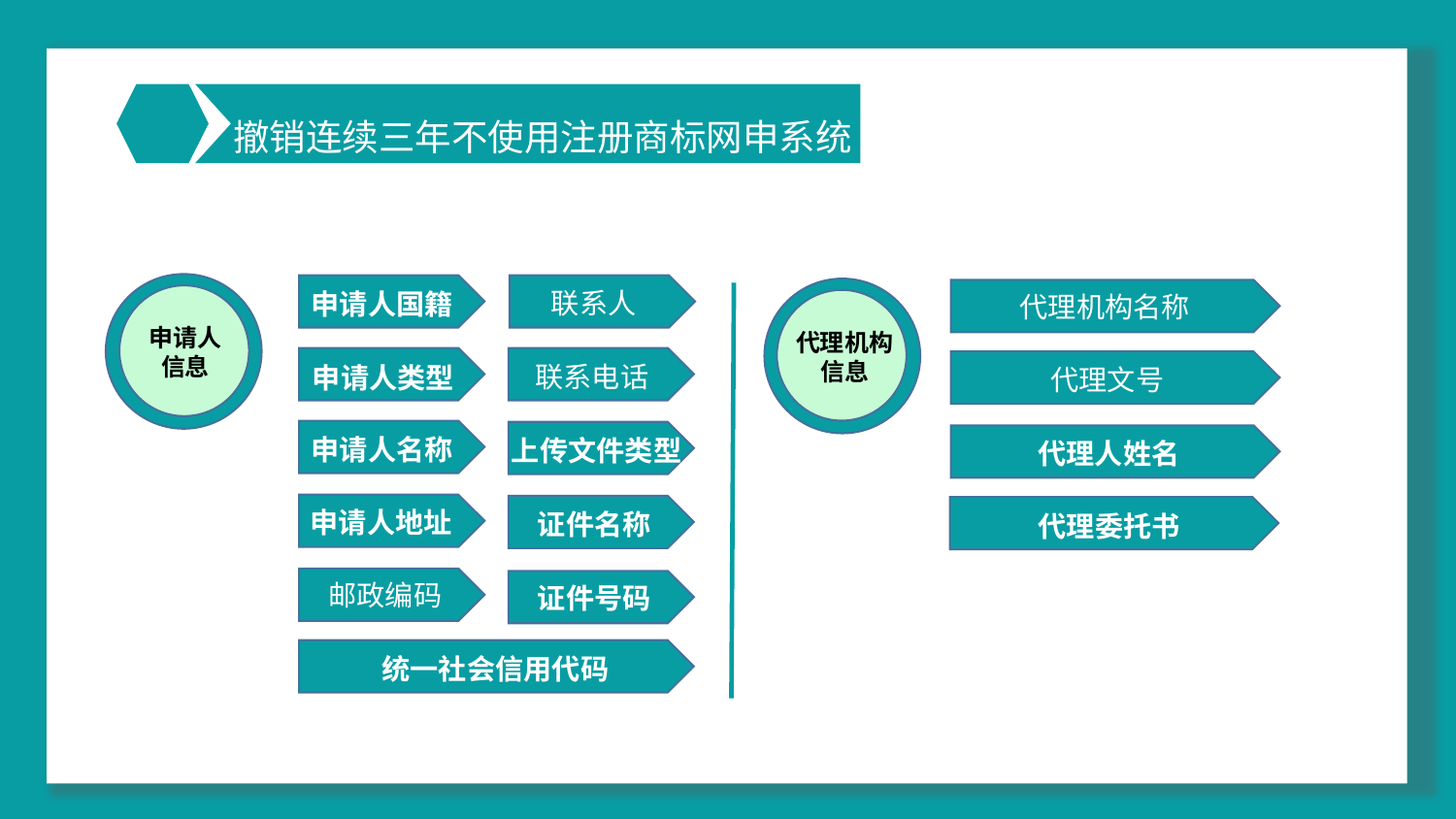

01.综述—文件生命周期理论—内容
撤销连续三年不使用注册商标网申系统

联系人
申请人国籍
代理机构名称

申请人
信息
代理机构信息

联系电话
申请人类型
代理文号

申请人名称
上传文件类型
代理人姓名

申请人地址
证件名称
代理委托书
邮政编码

证件号码

统一社会信用代码